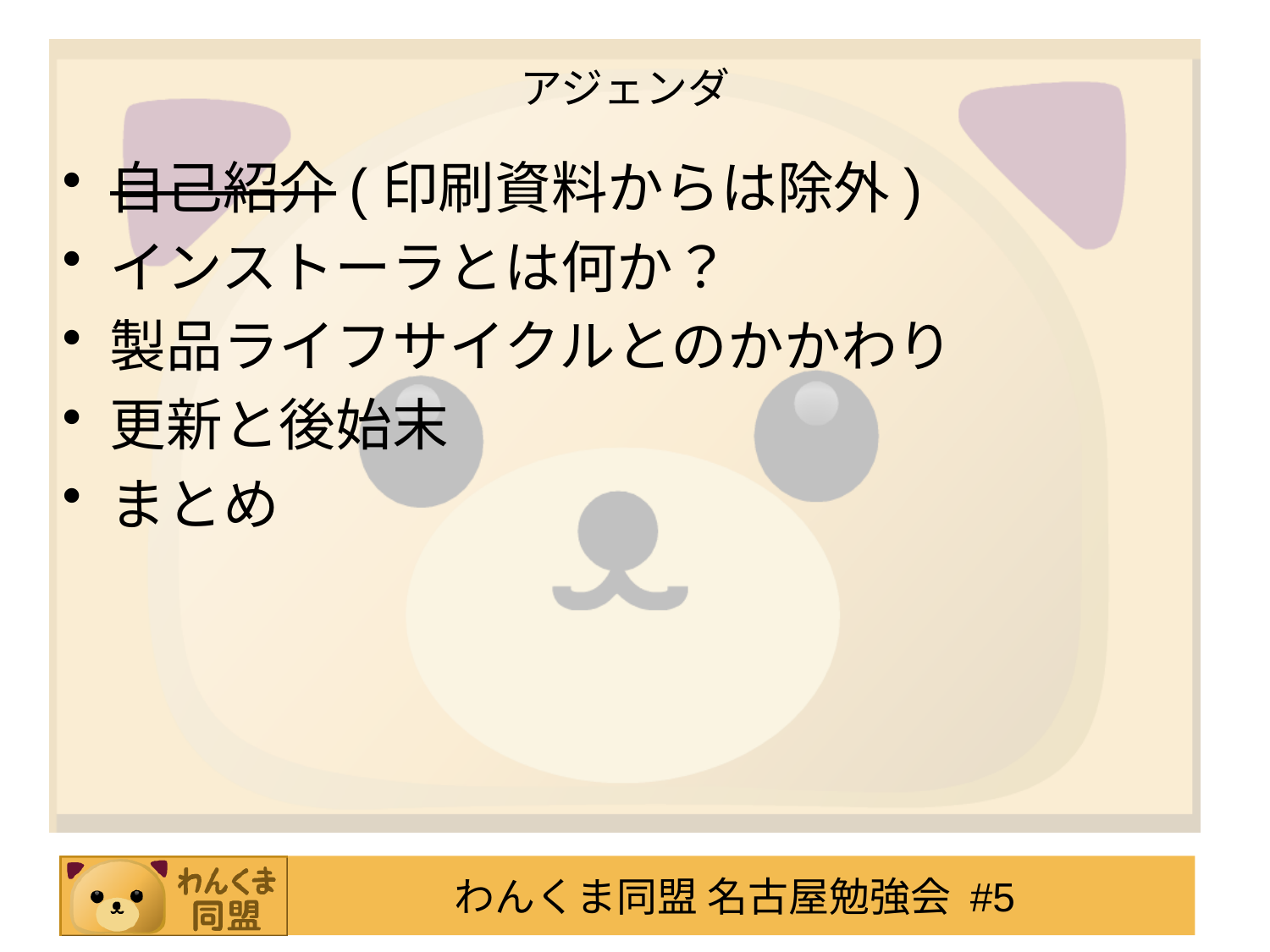

# アジェンダ
自己紹介(印刷資料からは除外)
インストーラとは何か？
製品ライフサイクルとのかかわり
更新と後始末
まとめ